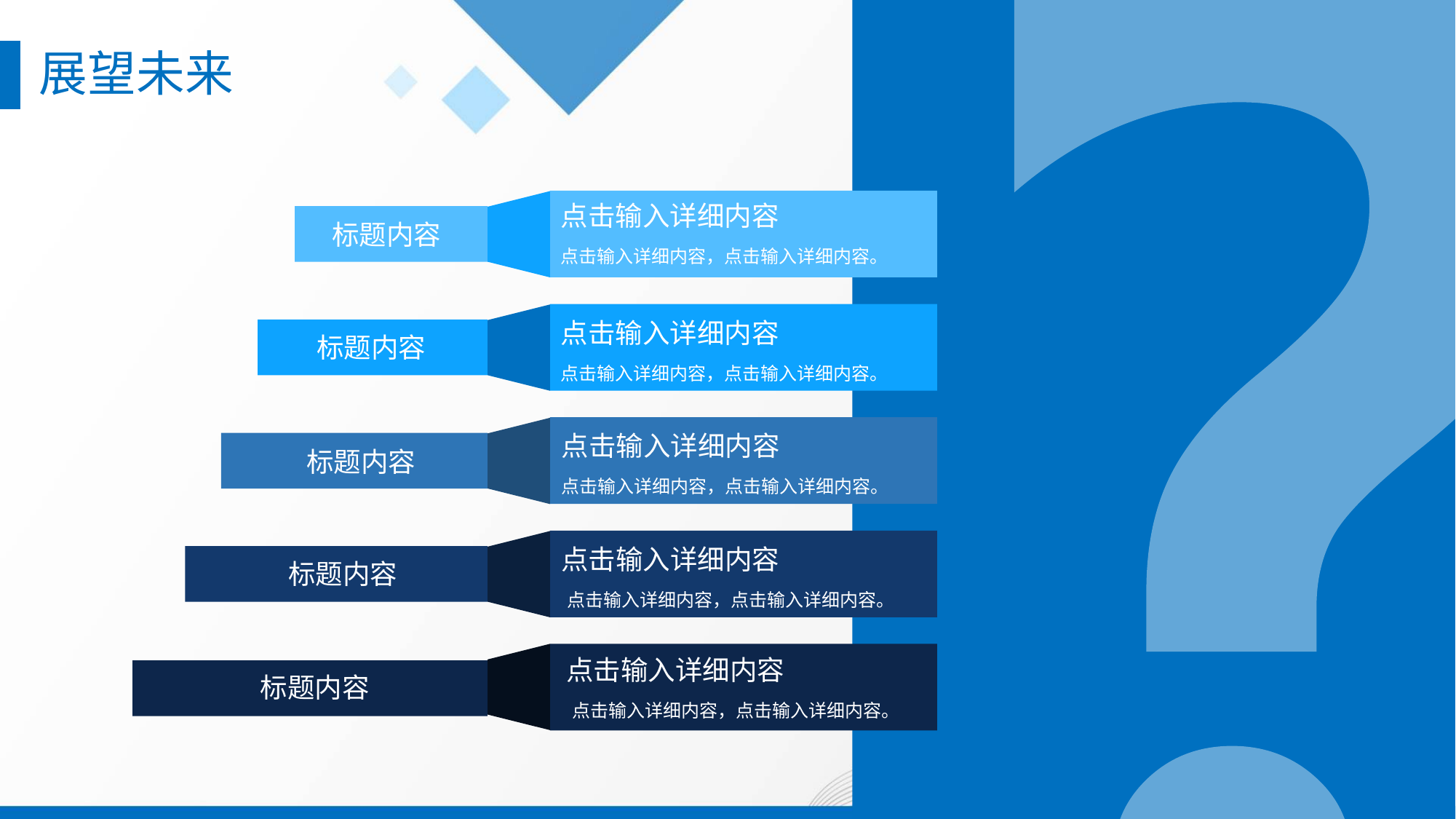

展望未来

点击输入详细内容

标题内容
点击输入详细内容，点击输入详细内容。

点击输入详细内容

标题内容
点击输入详细内容，点击输入详细内容。

点击输入详细内容

标题内容
点击输入详细内容，点击输入详细内容。

点击输入详细内容

标题内容
点击输入详细内容，点击输入详细内容。

点击输入详细内容

标题内容
点击输入详细内容，点击输入详细内容。